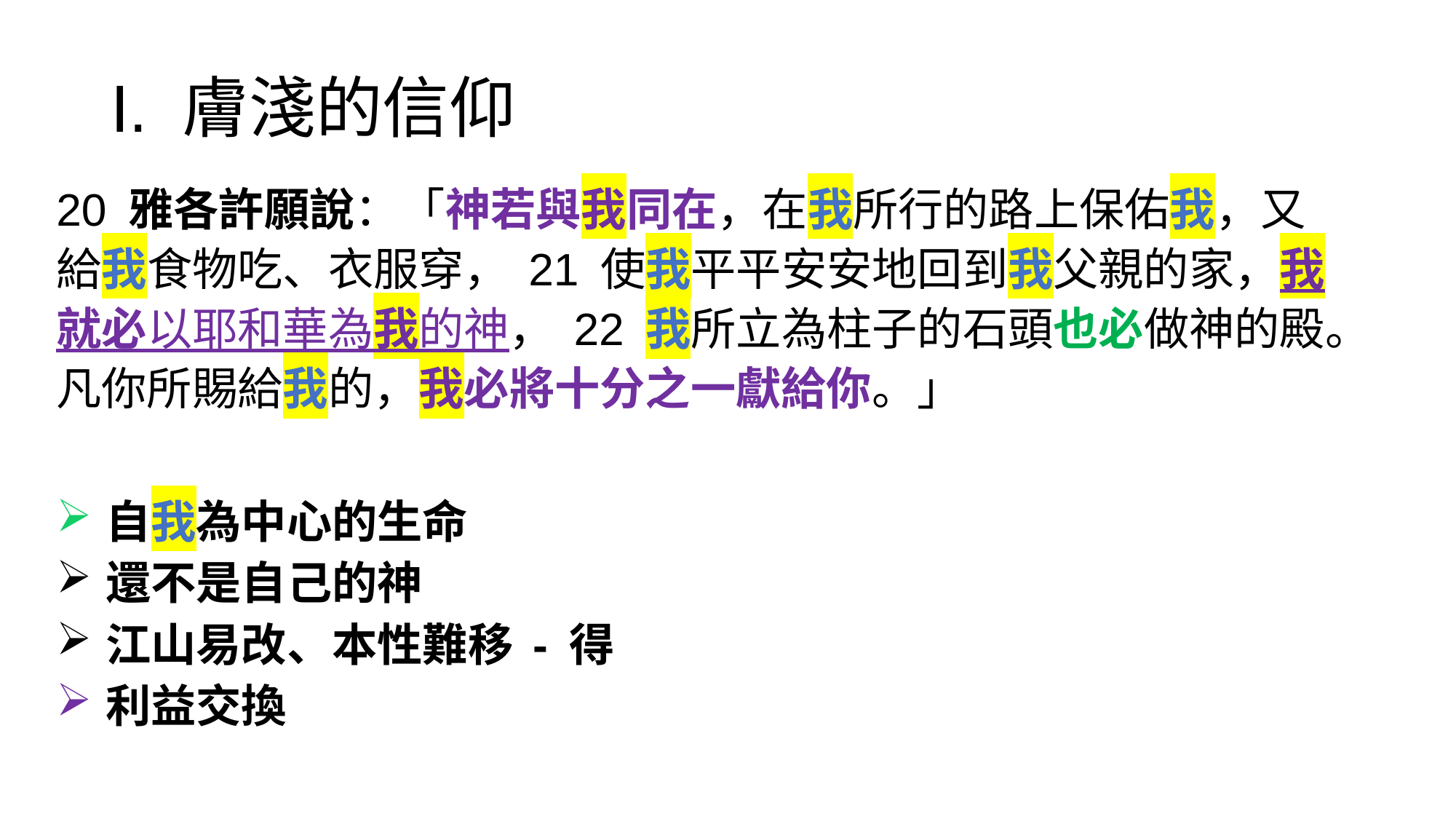

# I. 膚淺的信仰
20 雅各許願說：「神若與我同在，在我所行的路上保佑我，又給我食物吃、衣服穿， 21 使我平平安安地回到我父親的家，我就必以耶和華為我的神， 22 我所立為柱子的石頭也必做神的殿。凡你所賜給我的，我必將十分之一獻給你。」

 自我為中心的生命
 還不是自己的神
 江山易改、本性難移 - 得
 利益交換